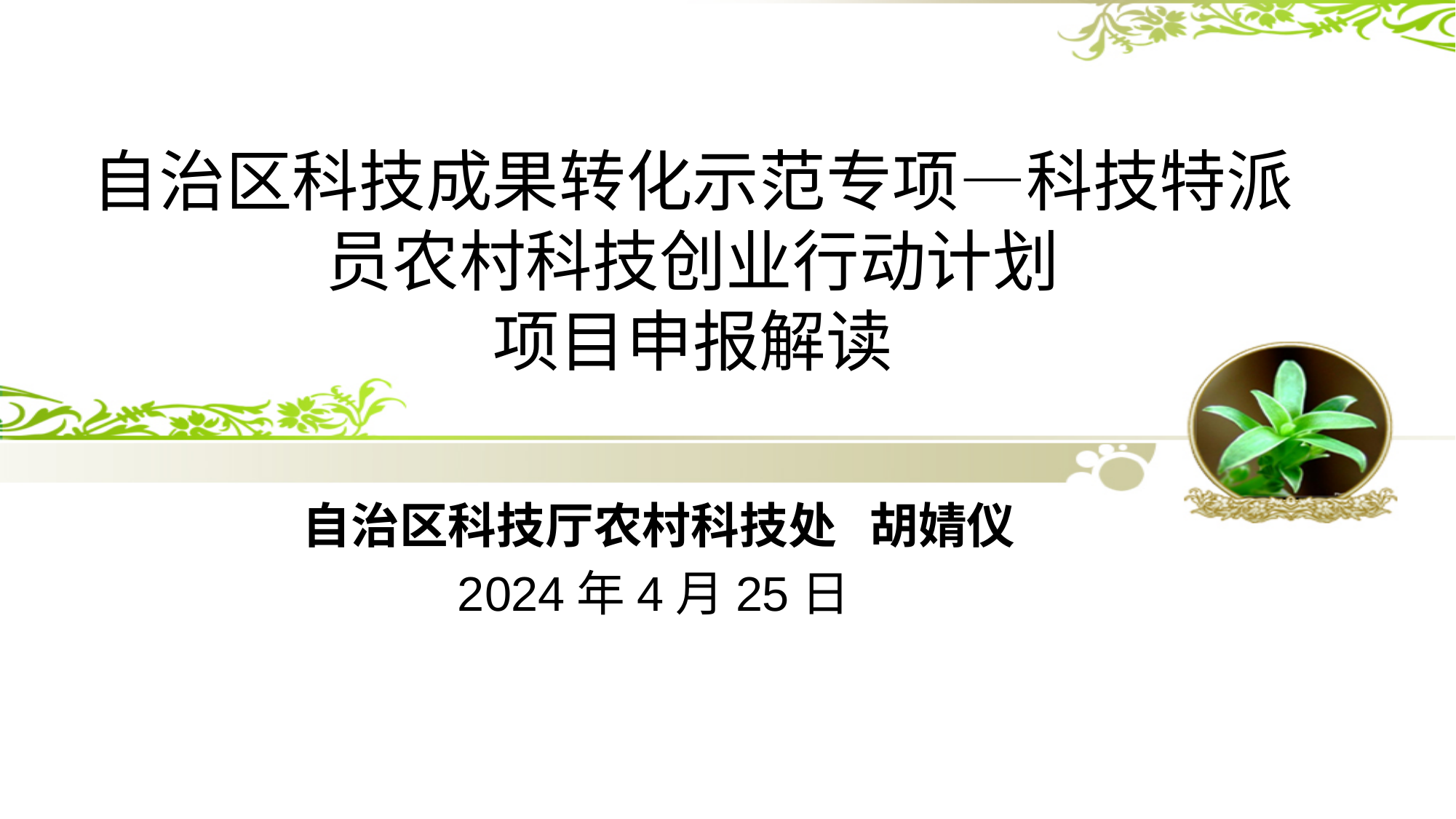

# 自治区科技成果转化示范专项—科技特派员农村科技创业行动计划 项目申报解读

自治区科技厅农村科技处   胡婧仪
2024年4月25日